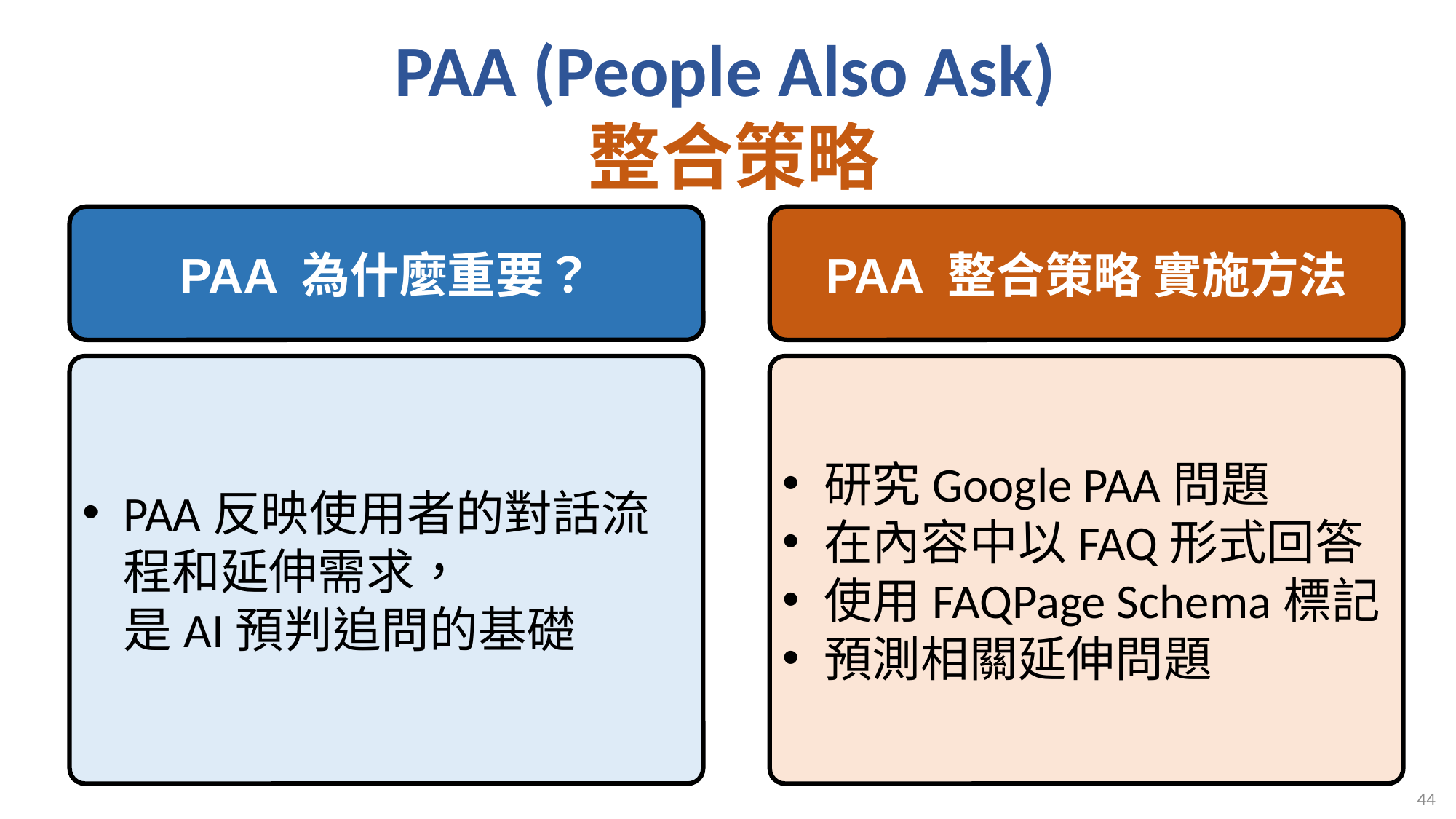

# PAA (People Also Ask) 整合策略
PAA 為什麼重要？
PAA 整合策略 實施方法
PAA反映使用者的對話流程和延伸需求，
是AI預判追問的基礎
研究Google PAA問題
在內容中以FAQ形式回答
使用FAQPage Schema標記
預測相關延伸問題
44